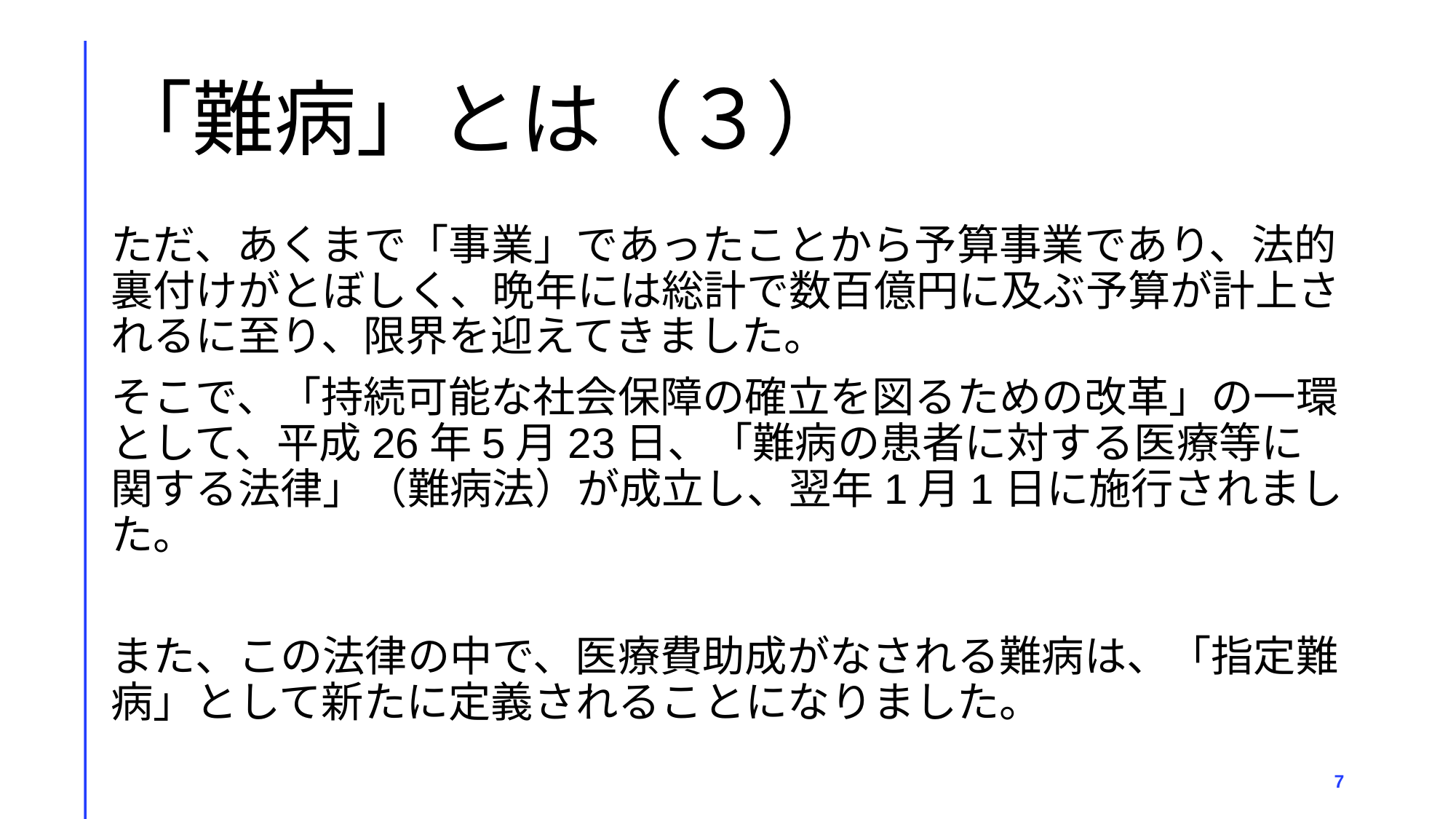

# 「難病」とは（３）
ただ、あくまで「事業」であったことから予算事業であり、法的裏付けがとぼしく、晩年には総計で数百億円に及ぶ予算が計上されるに至り、限界を迎えてきました。
そこで、「持続可能な社会保障の確立を図るための改革」の一環として、平成26年5月23日、「難病の患者に対する医療等に関する法律」（難病法）が成立し、翌年1月1日に施行されました。

また、この法律の中で、医療費助成がなされる難病は、「指定難病」として新たに定義されることになりました。
7